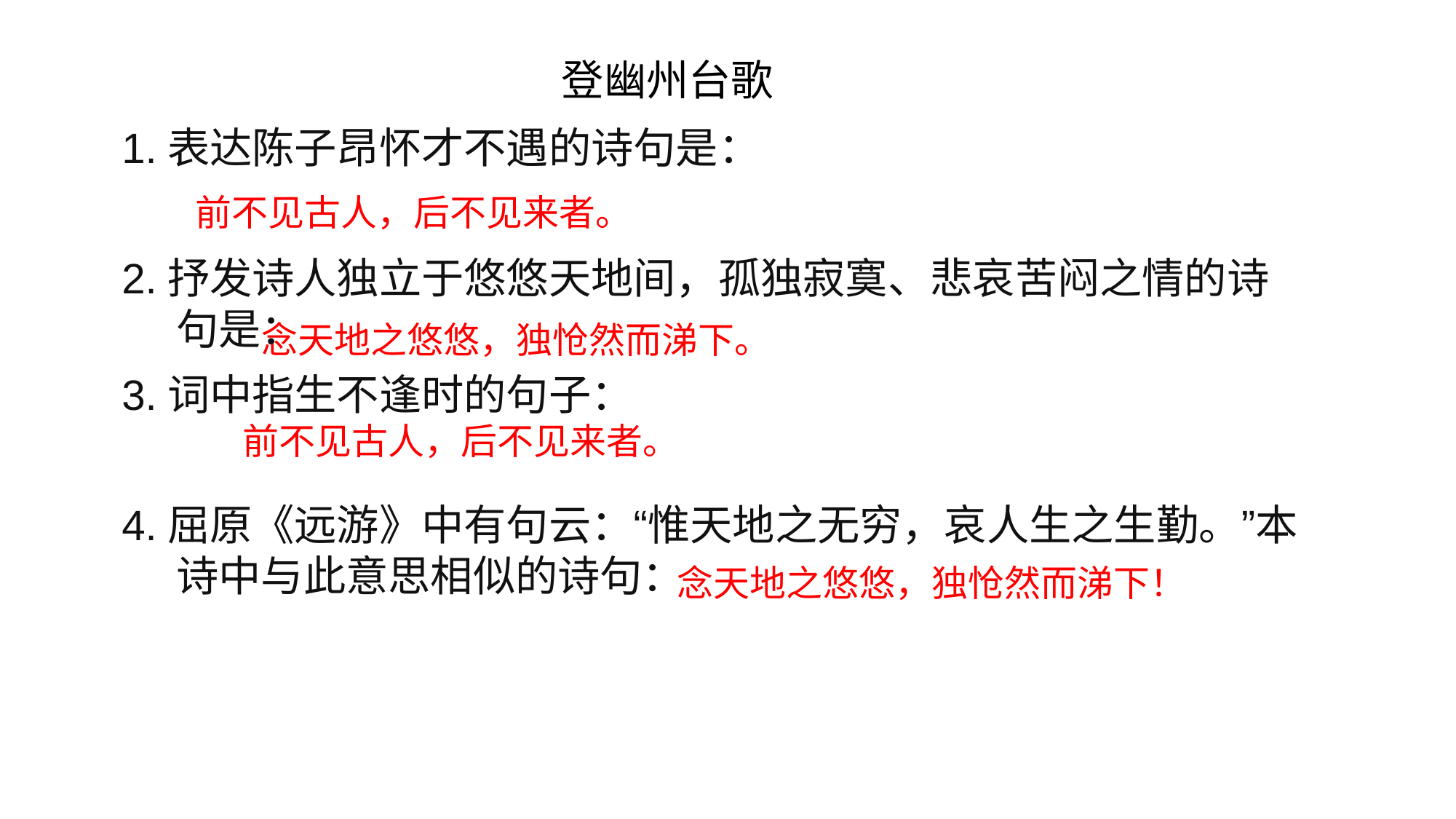

# 登幽州台歌
1.表达陈子昂怀才不遇的诗句是：

2.抒发诗人独立于悠悠天地间，孤独寂寞、悲哀苦闷之情的诗句是：
3.词中指生不逢时的句子：

4.屈原《远游》中有句云：“惟天地之无穷，哀人生之生勤。”本诗中与此意思相似的诗句：
前不见古人，后不见来者。
念天地之悠悠，独怆然而涕下。
前不见古人，后不见来者。
念天地之悠悠，独怆然而涕下！